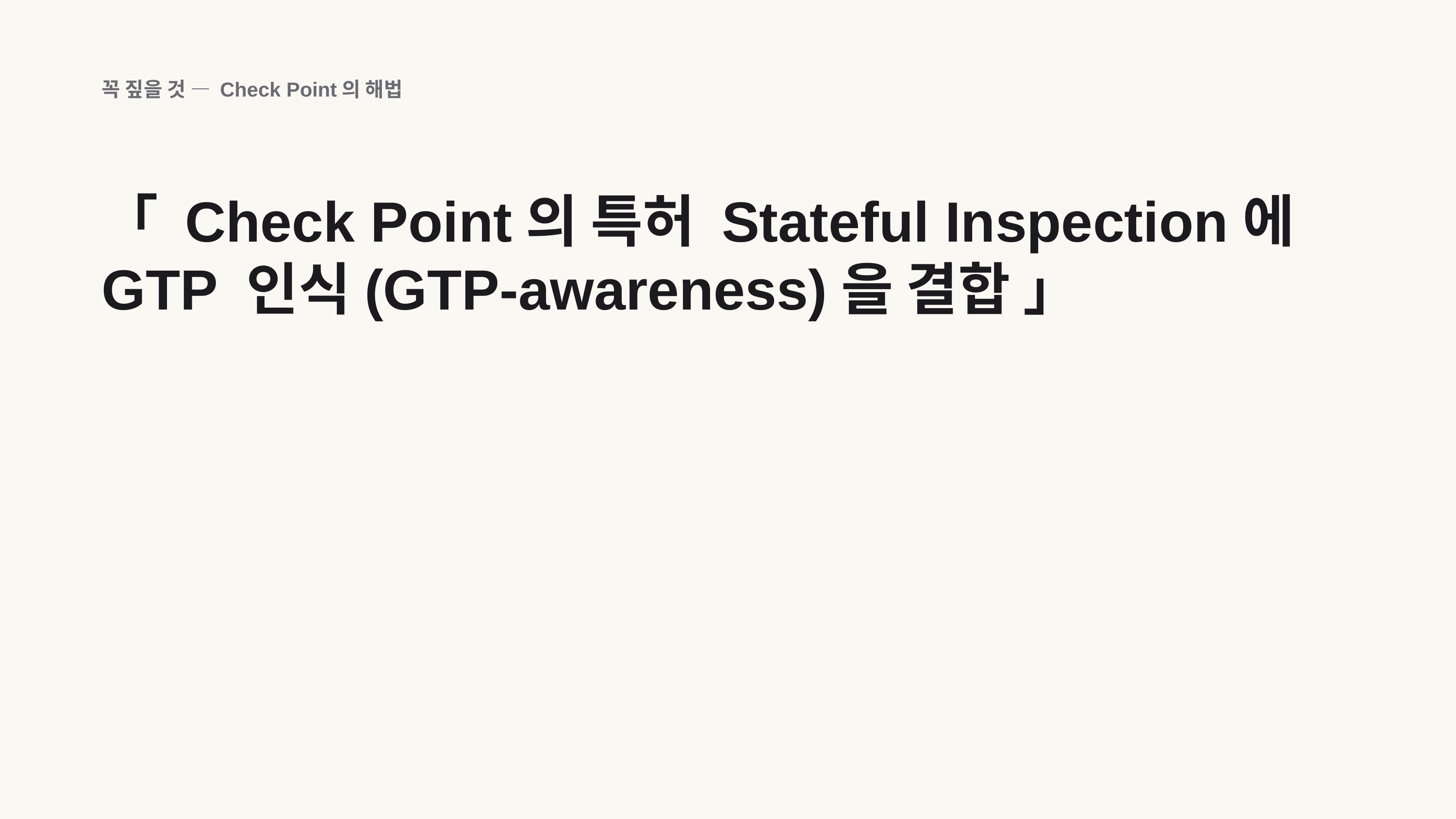

꼭 짚을 것 — Check Point의 해법
「 Check Point의 특허 Stateful Inspection에 GTP 인식(GTP-awareness)을 결합 」